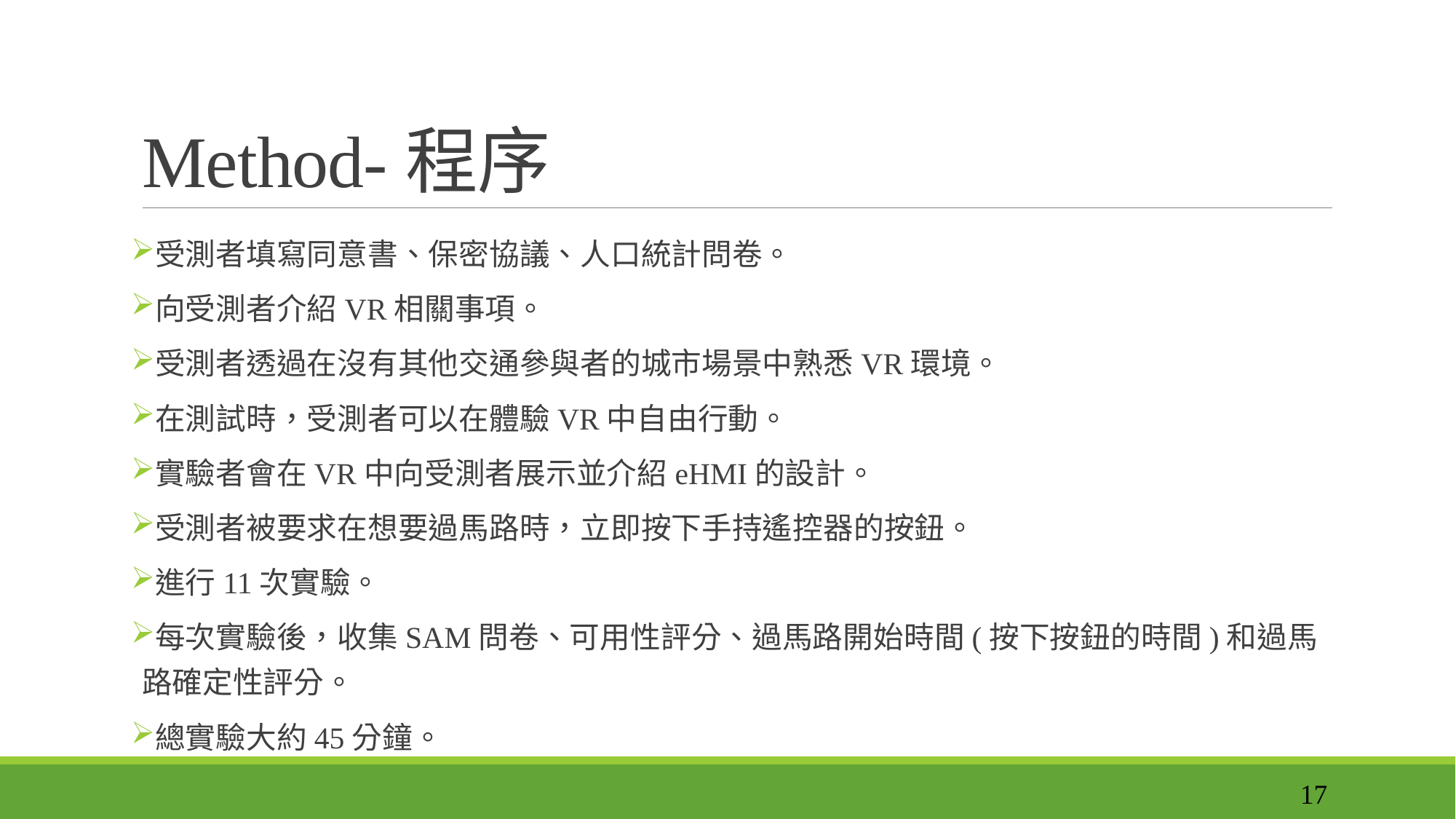

# Method-程序
受測者填寫同意書、保密協議、人口統計問卷。
向受測者介紹VR相關事項。
受測者透過在沒有其他交通參與者的城市場景中熟悉VR環境。
在測試時，受測者可以在體驗VR中自由行動。
實驗者會在VR中向受測者展示並介紹eHMI的設計。
受測者被要求在想要過馬路時，立即按下手持遙控器的按鈕。
進行11次實驗。
每次實驗後，收集SAM問卷、可用性評分、過馬路開始時間(按下按鈕的時間)和過馬路確定性評分。
總實驗大約45分鐘。
17